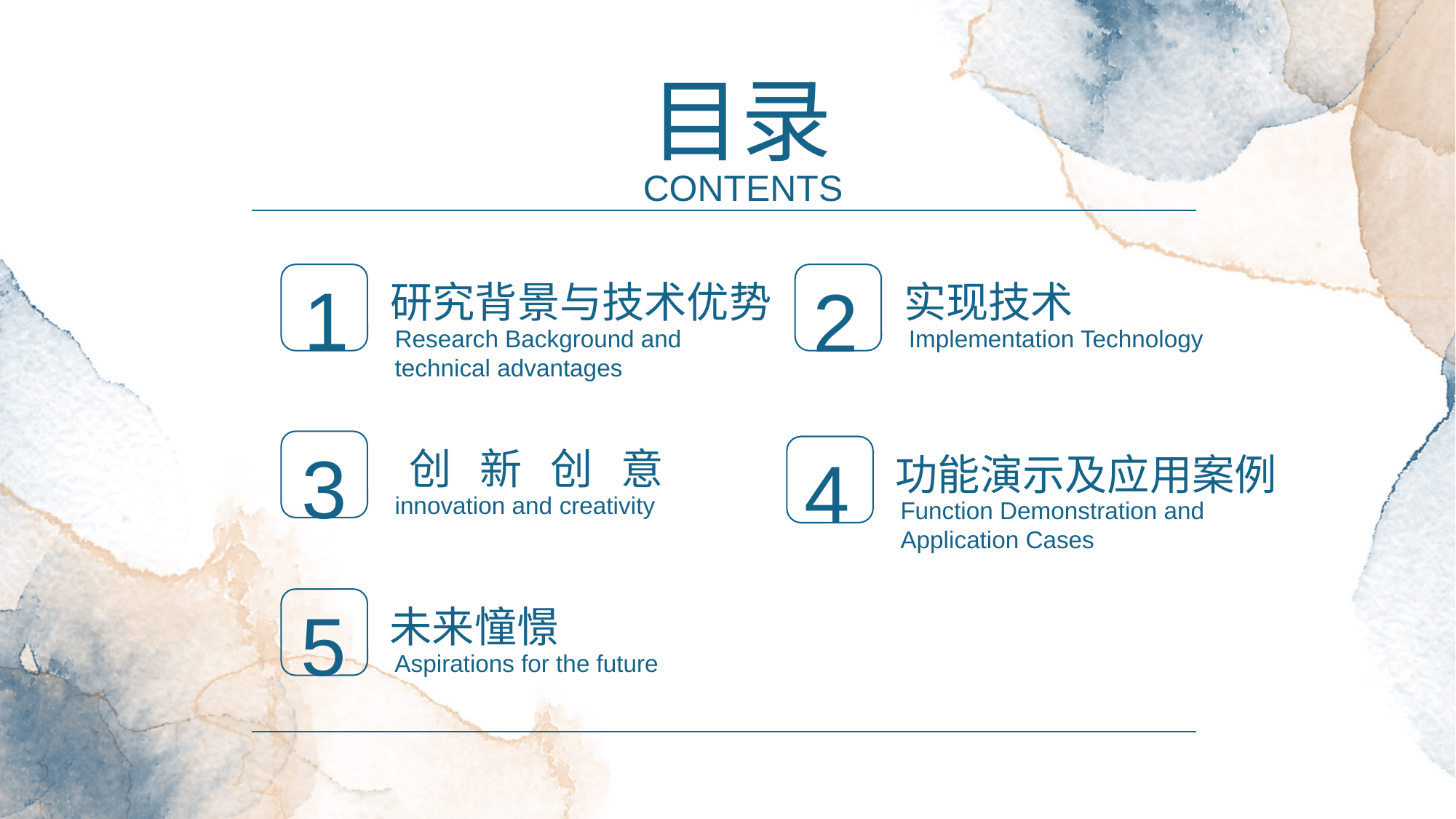

目录
CONTENTS
1

研究背景与技术优势
Research Background and technical advantages

2
实现技术
Implementation Technology

3
创   新   创   意
innovation and creativity

4
功能演示及应用案例
Function Demonstration and Application Cases

5
未来憧憬
Aspirations for the future